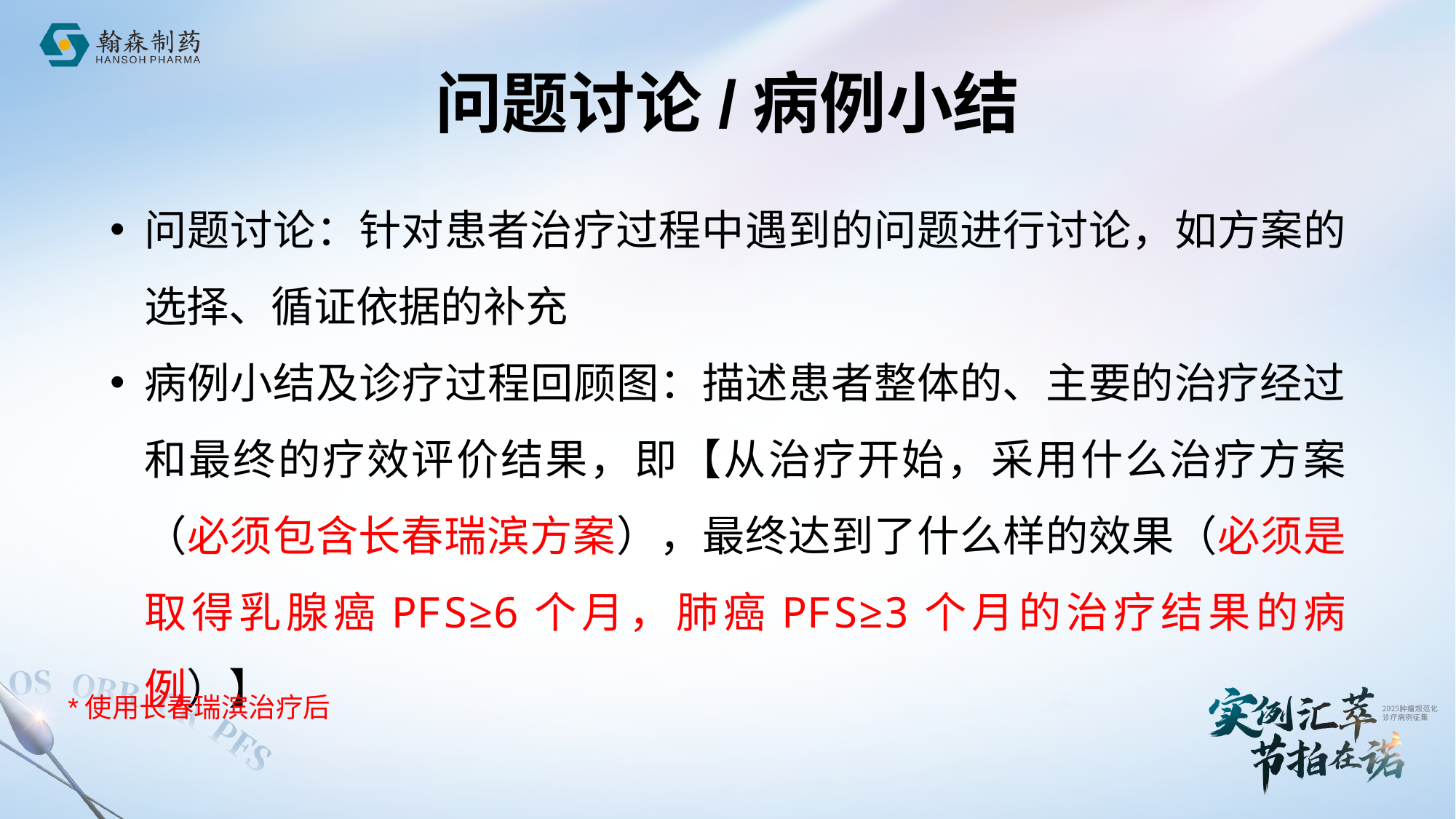

# 问题讨论/病例小结
问题讨论：针对患者治疗过程中遇到的问题进行讨论，如方案的选择、循证依据的补充
病例小结及诊疗过程回顾图：描述患者整体的、主要的治疗经过和最终的疗效评价结果，即【从治疗开始，采用什么治疗方案（必须包含长春瑞滨方案），最终达到了什么样的效果（必须是取得乳腺癌PFS≥6个月，肺癌PFS≥3个月的治疗结果的病例）】
*使用长春瑞滨治疗后